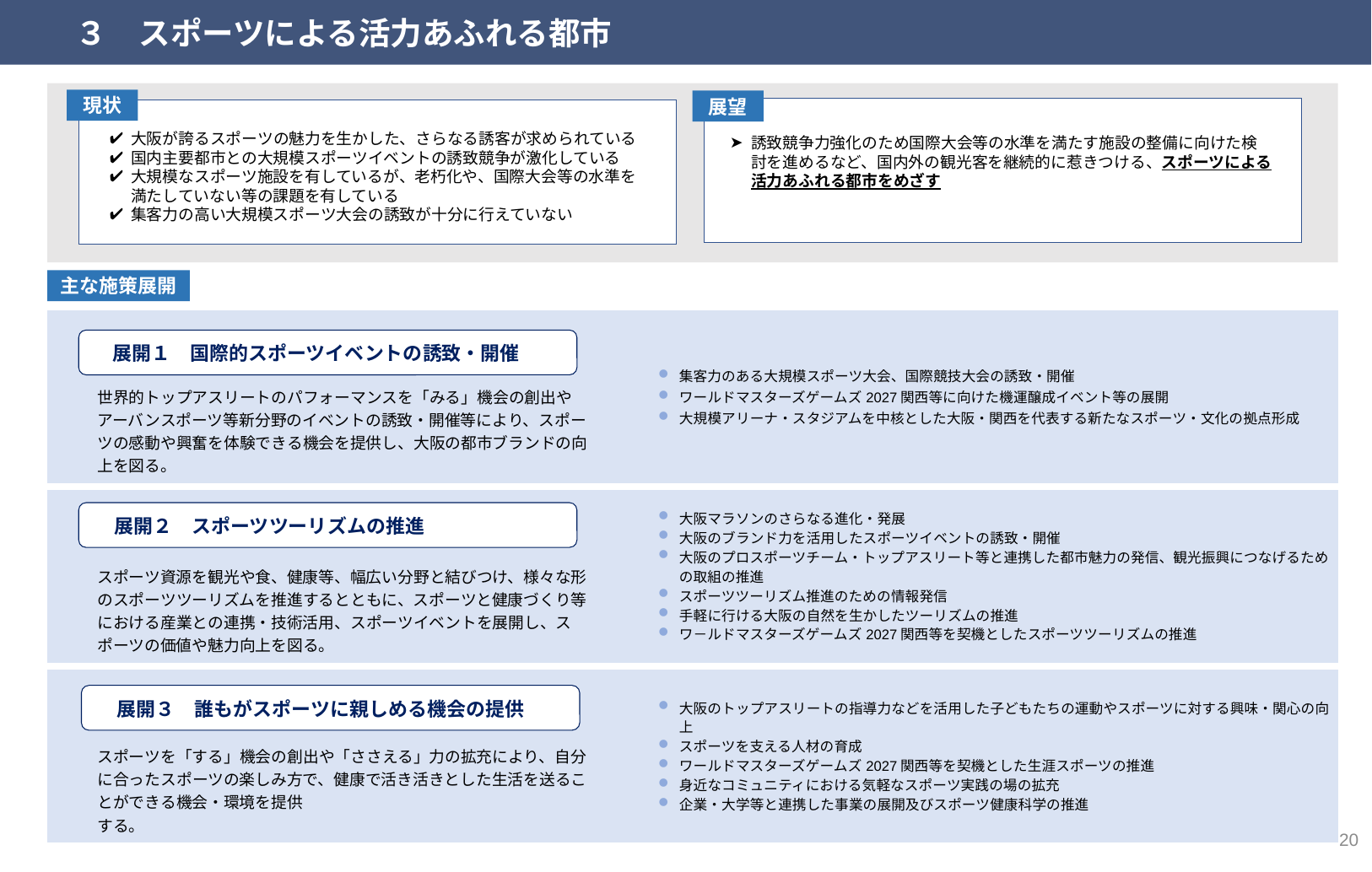

３　スポーツによる活力あふれる都市

現状
展望

誘致競争力強化のため国際大会等の水準を満たす施設の整備に向けた検討を進めるなど、国内外の観光客を継続的に惹きつける、スポーツによる活力あふれる都市をめざす
大阪が誇るスポーツの魅力を生かした、さらなる誘客が求められている
国内主要都市との大規模スポーツイベントの誘致競争が激化している
大規模なスポーツ施設を有しているが、老朽化や、国際大会等の水準を満たしていない等の課題を有している
集客力の高い大規模スポーツ大会の誘致が十分に行えていない
主な施策展開
| 世界的トップアスリートのパフォーマンスを「みる」機会の創出やアーバンスポーツ等新分野のイベントの誘致・開催等により、スポーツの感動や興奮を体験できる機会を提供し、大阪の都市ブランドの向上を図る。 | 集客力のある大規模スポーツ大会、国際競技大会の誘致・開催 ワールドマスターズゲームズ2027関西等に向けた機運醸成イベント等の展開 大規模アリーナ・スタジアムを中核とした大阪・関西を代表する新たなスポーツ・文化の拠点形成 |
| --- | --- |
|  |  |
| スポーツ資源を観光や食、健康等、幅広い分野と結びつけ、様々な形のスポーツツーリズムを推進するとともに、スポーツと健康づくり等における産業との連携・技術活用、スポーツイベントを展開し、スポーツの価値や魅力向上を図る。 | 大阪マラソンのさらなる進化・発展 大阪のブランド力を活用したスポーツイベントの誘致・開催 大阪のプロスポーツチーム・トップアスリート等と連携した都市魅力の発信、観光振興につなげるための取組の推進 スポーツツーリズム推進のための情報発信 手軽に行ける大阪の自然を生かしたツーリズムの推進 ワ－ルドマスターズゲームズ2027関西等を契機としたスポーツツーリズムの推進 |
|  |  |
| スポーツを「する」機会の創出や「ささえる」力の拡充により、自分に合ったスポーツの楽しみ方で、健康で活き活きとした生活を送ることができる機会・環境を提供 する。 | 大阪のトップアスリートの指導力などを活用した子どもたちの運動やスポーツに対する興味・関心の向上 スポーツを支える人材の育成 ワールドマスターズゲームズ2027関西等を契機とした生涯スポーツの推進 身近なコミュニティにおける気軽なスポーツ実践の場の拡充 企業・大学等と連携した事業の展開及びスポーツ健康科学の推進 |
　展開１　国際的スポーツイベントの誘致・開催
　展開２　スポーツツーリズムの推進
　展開３　誰もがスポーツに親しめる機会の提供
20